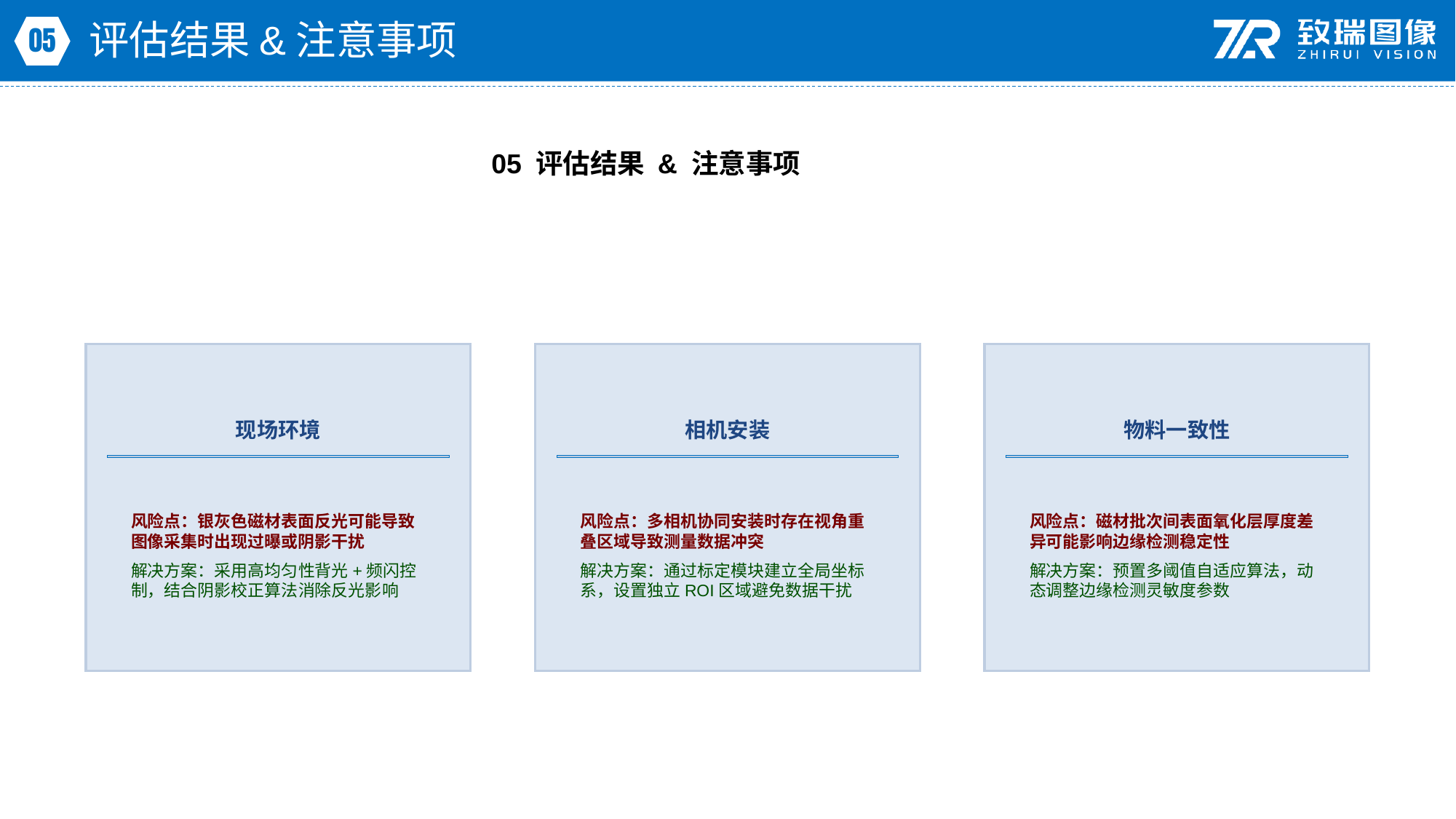

评估结果&注意事项
05

05 评估结果 & 注意事项

现场环境

相机安装

物料一致性

风险点：银灰色磁材表面反光可能导致图像采集时出现过曝或阴影干扰
解决方案：采用高均匀性背光+频闪控制，结合阴影校正算法消除反光影响

风险点：多相机协同安装时存在视角重叠区域导致测量数据冲突
解决方案：通过标定模块建立全局坐标系，设置独立ROI区域避免数据干扰

风险点：磁材批次间表面氧化层厚度差异可能影响边缘检测稳定性
解决方案：预置多阈值自适应算法，动态调整边缘检测灵敏度参数